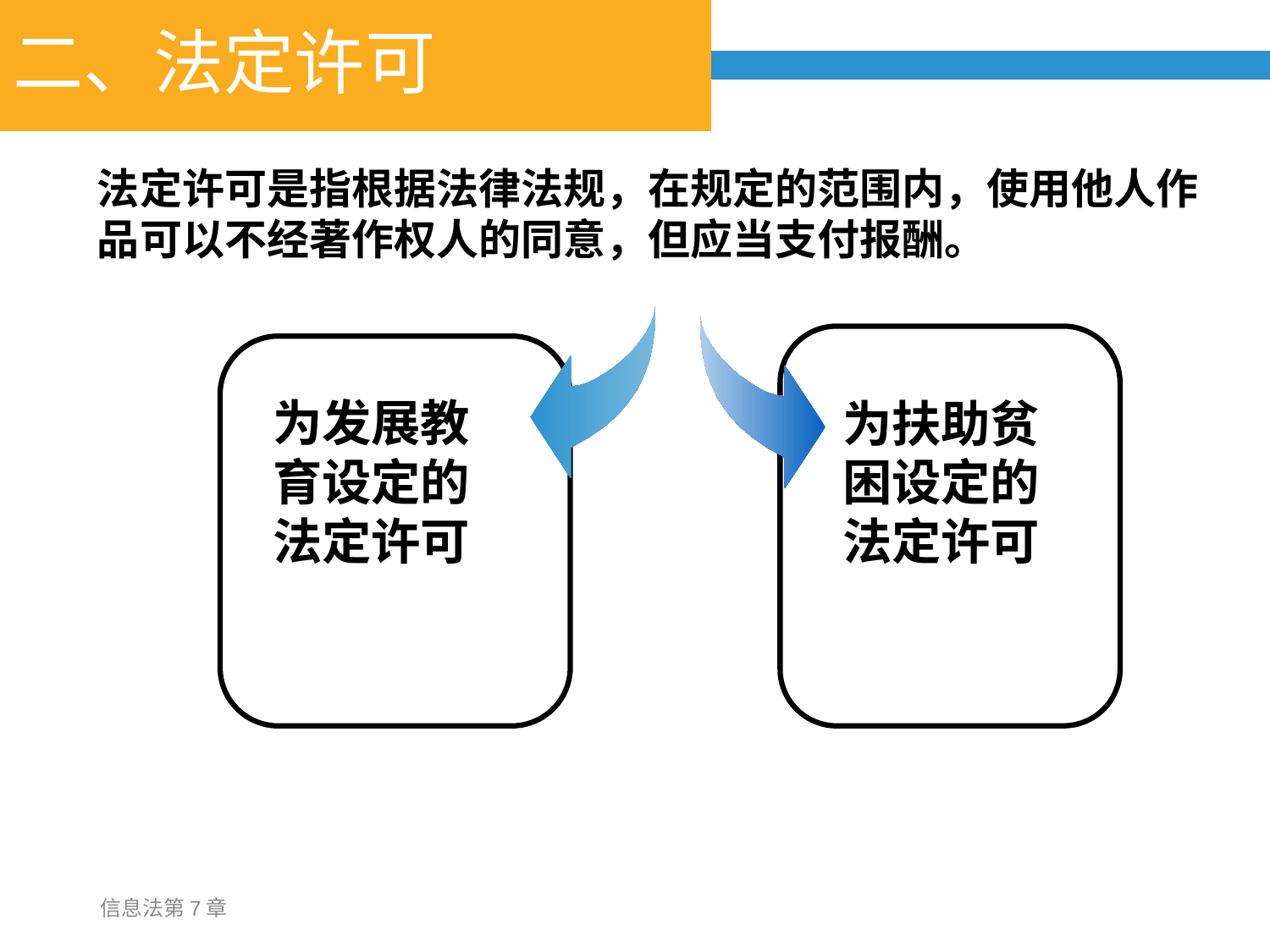

# 二、法定许可
法定许可是指根据法律法规，在规定的范围内，使用他人作品可以不经著作权人的同意，但应当支付报酬。

为扶助贫困设定的法定许可

为发展教育设定的法定许可

信息法第7章